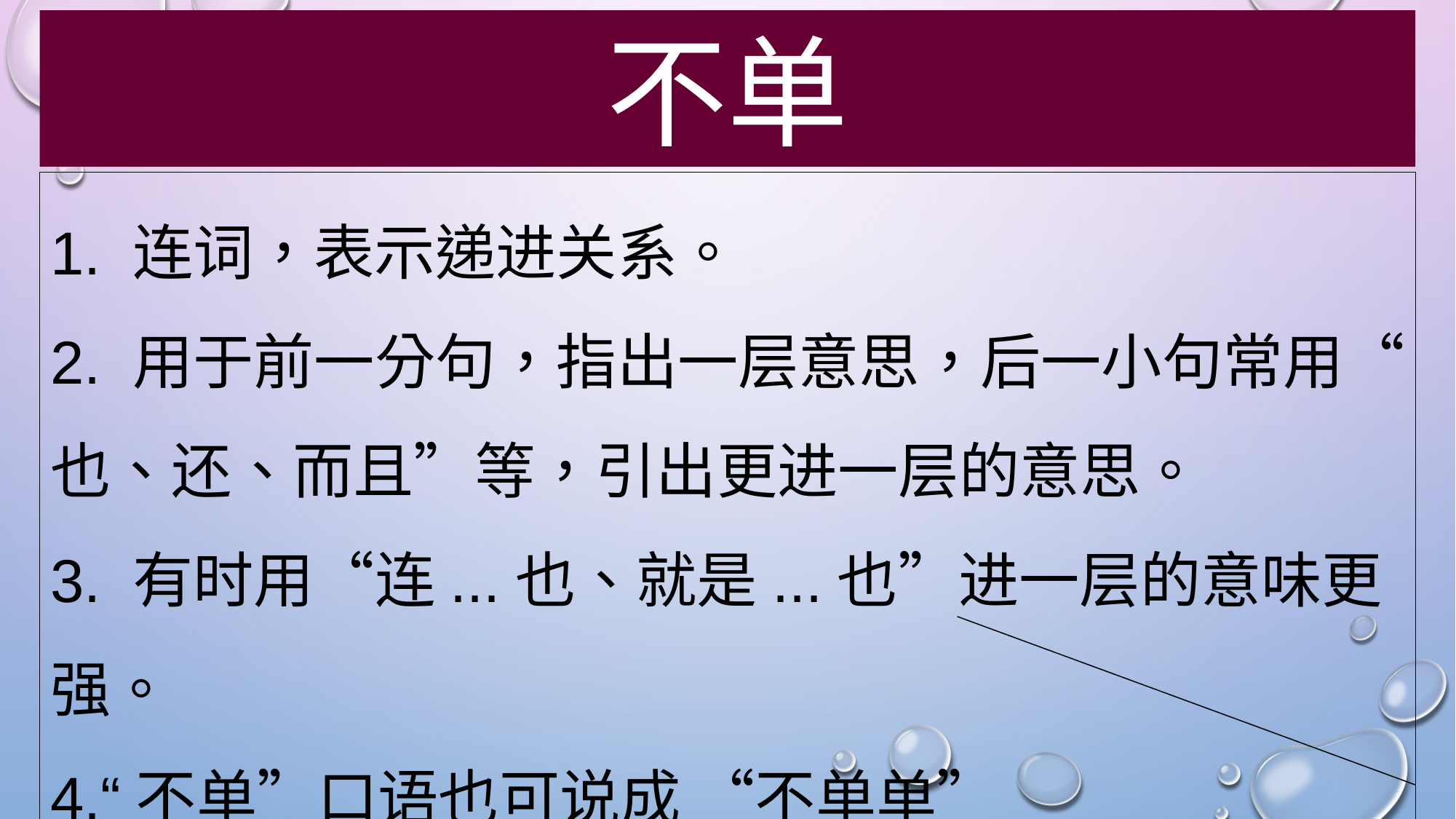

不单
1. 连词，表示递进关系。
2. 用于前一分句，指出一层意思，后一小句常用“也、还、而且”等，引出更进一层的意思。
3. 有时用“连...也、就是...也”进一层的意味更强。
4.“不单”口语也可说成 “不单单”